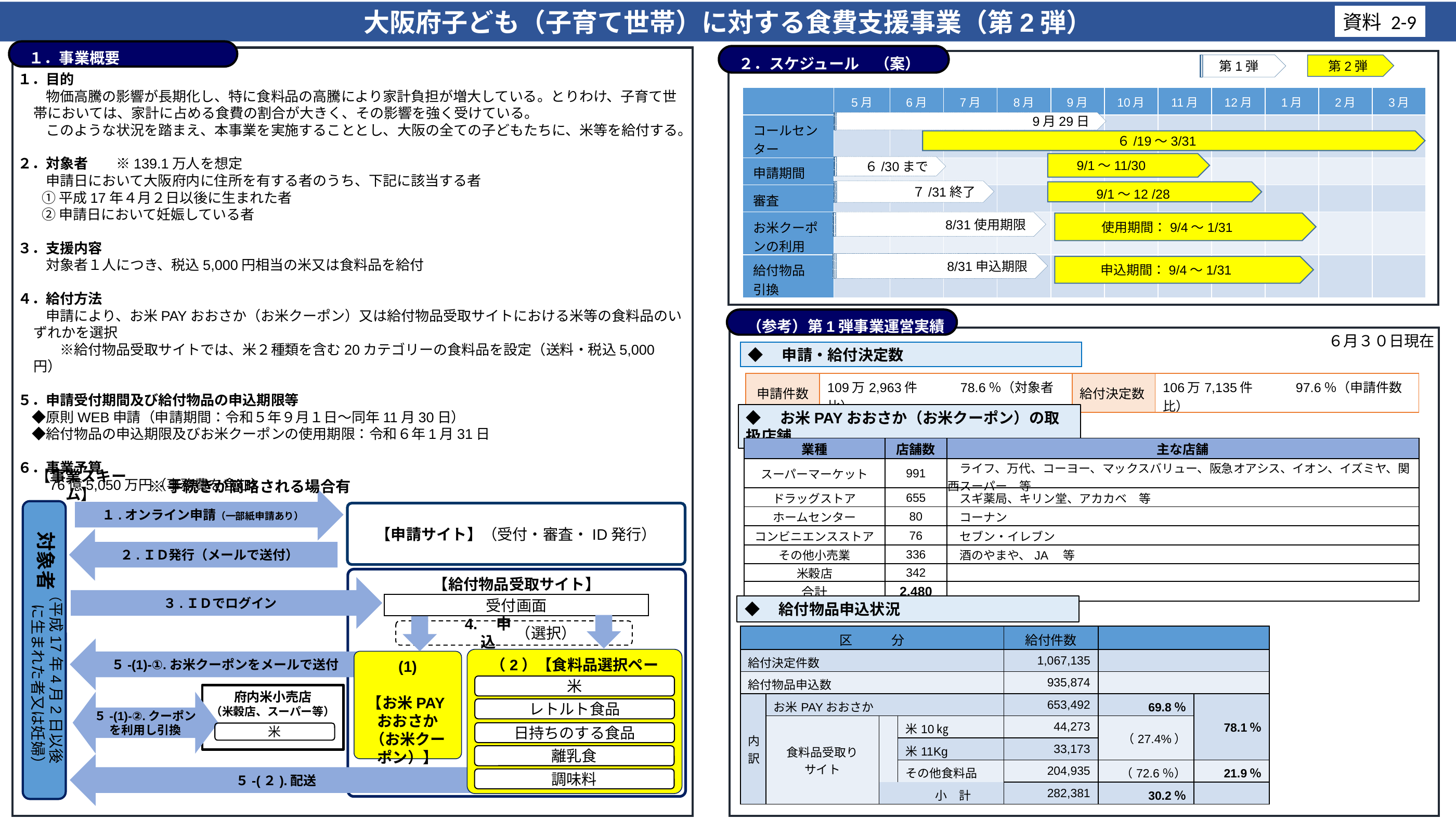

# 大阪府子ども（子育て世帯）に対する食費支援事業（第2弾）
資料 2-9
１．事業概要

１．目的
　　物価高騰の影響が長期化し、特に食料品の高騰により家計負担が増大している。とりわけ、子育て世帯においては、家計に占める食費の割合が大きく、その影響を強く受けている。
　　このような状況を踏まえ、本事業を実施することとし、大阪の全ての子どもたちに、米等を給付する。

２．対象者　　※139.1万人を想定
　　申請日において大阪府内に住所を有する者のうち、下記に該当する者
  　① 平成17年４月２日以後に生まれた者
  　② 申請日において妊娠している者

３．支援内容
　　対象者１人につき、税込5,000円相当の米又は食料品を給付

４．給付方法
　　申請により、お米PAYおおさか（お米クーポン）又は給付物品受取サイトにおける米等の食料品のいずれかを選択
　　　※給付物品受取サイトでは、米２種類を含む20カテゴリーの食料品を設定（送料・税込5,000円）

５．申請受付期間及び給付物品の申込期限等
　◆原則WEB申請（申請期間：令和５年９月１日～同年11月30日）
　◆給付物品の申込期限及びお米クーポンの使用期限：令和６年1月31日

６．事業予算
　　76億5,050万円（事務費を含む）
２．スケジュール　（案）

第1弾
第2弾
|  | 5月 | 6月 | 7月 | 8月 | 9月 | 10月 | 11月 | 12月 | 1月 | 2月 | 3月 |
| --- | --- | --- | --- | --- | --- | --- | --- | --- | --- | --- | --- |
| コールセンター |  |  |  |  |  |  |  |  |  |  |  |
| 申請期間 |  |  |  |  |  |  |  |  |  |  |  |
| 審査 |  |  |  |  |  |  |  |  |  |  |  |
| お米クーポンの利用 |  |  |  |  |  |  |  |  |  |  |  |
| 給付物品 引換 |  |  |  |  |  |  |  |  |  |  |  |
9月29日
６/19～3/31
9/1～11/30
６/30まで
７/31終了
9/1～12 /28
8/31使用期限
使用期間：9/4～1/31
8/31申込期限
申込期間：9/4～1/31
（参考）第1弾事業運営実績

６月３０日現在
◆　申請・給付決定数
| 申請件数 | 109万2,963件　　　78.6％（対象者比） | 給付決定数 | 106万7,135件　　　97.6％（申請件数比） |
| --- | --- | --- | --- |
◆　お米PAYおおさか（お米クーポン）の取扱店舗
| 業種 | 店舗数 | 主な店舗 |
| --- | --- | --- |
| スーパーマーケット | 991 | ライフ、万代、コーヨー、マックスバリュー、阪急オアシス、イオン、イズミヤ、関西スーパー　等 |
| ドラッグストア | 655 | スギ薬局、キリン堂、アカカベ　等 |
| ホームセンター | 80 | コーナン |
| コンビニエンスストア | 76 | セブン・イレブン |
| その他小売業 | 336 | 酒のやまや、JA　等 |
| 米穀店 | 342 |  |
| 合計 | 2,480 |  |
【事業スキーム】
※手続きが簡略される場合有
１.オンライン申請（一部紙申請あり）

対象者
【申請サイト】（受付・審査・ID発行）
２.ＩＤ発行（メールで送付）
【給付物品受取サイト】
３.ＩＤでログイン
受付画面
　　　　 （選択）
4.　申込
５-(1)-①.お米クーポンをメールで送付
（2）【食料品選択ページ】
米
レトルト食品
日持ちのする食品
離乳食
調味料
(1)

【お米PAYおおさか（お米クーポン）】
府内米小売店
（米穀店、スーパー等）
５-(1)-②.クーポンを利用し引換
５-(２).配送
米
（平成17年4月2日以後に生まれた者又は妊婦）

◆　給付物品申込状況
| 区　　　分 |  |  |  | 給付件数 |  |  |
| --- | --- | --- | --- | --- | --- | --- |
| 給付決定件数 |  |  |  | 1,067,135 |  |  |
| 給付物品申込数 |  |  |  | 935,874 |  |  |
| 内訳 | お米PAYおおさか |  |  | 653,492 | 69.8％ | 78.1％ |
|  | 食料品受取り サイト |  | 米10㎏ | 44,273 | （27.4%） |  |
|  |  |  | 米11Kg | 33,173 |  |  |
|  |  |  | その他食料品 | 204,935 | （72.6％） | 21.9％ |
|  |  | 小　計 |  | 282,381 | 30.2％ |  |